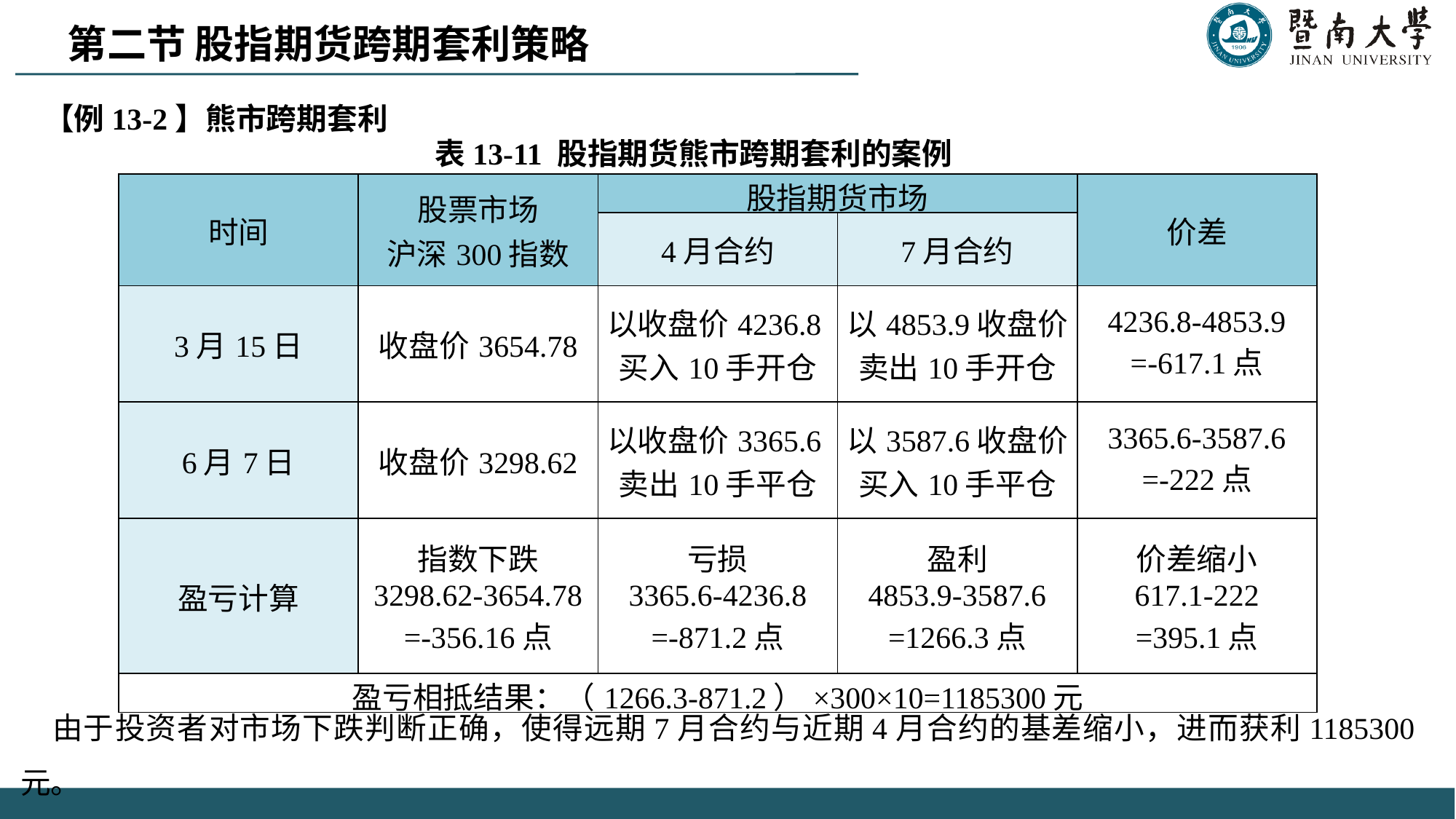

第二节 股指期货跨期套利策略
【例13-2】熊市跨期套利

表13-11 股指期货熊市跨期套利的案例
| 时间 | 股票市场 沪深300指数 | 股指期货市场 |  | 价差 |
| --- | --- | --- | --- | --- |
|  |  | 4月合约 | 7月合约 |  |
| 3月15日 | 收盘价3654.78 | 以收盘价4236.8买入10手开仓 | 以4853.9收盘价卖出10手开仓 | 4236.8-4853.9 =-617.1点 |
| 6月7日 | 收盘价3298.62 | 以收盘价3365.6卖出10手平仓 | 以3587.6收盘价买入10手平仓 | 3365.6-3587.6 =-222点 |
| 盈亏计算 | 指数下跌 3298.62-3654.78 =-356.16点 | 亏损 3365.6-4236.8 =-871.2点 | 盈利 4853.9-3587.6 =1266.3点 | 价差缩小 617.1-222 =395.1点 |
| 盈亏相抵结果：（1266.3-871.2）×300×10=1185300元 |  |  |  |  |
由于投资者对市场下跌判断正确，使得远期7月合约与近期4月合约的基差缩小，进而获利1185300元。